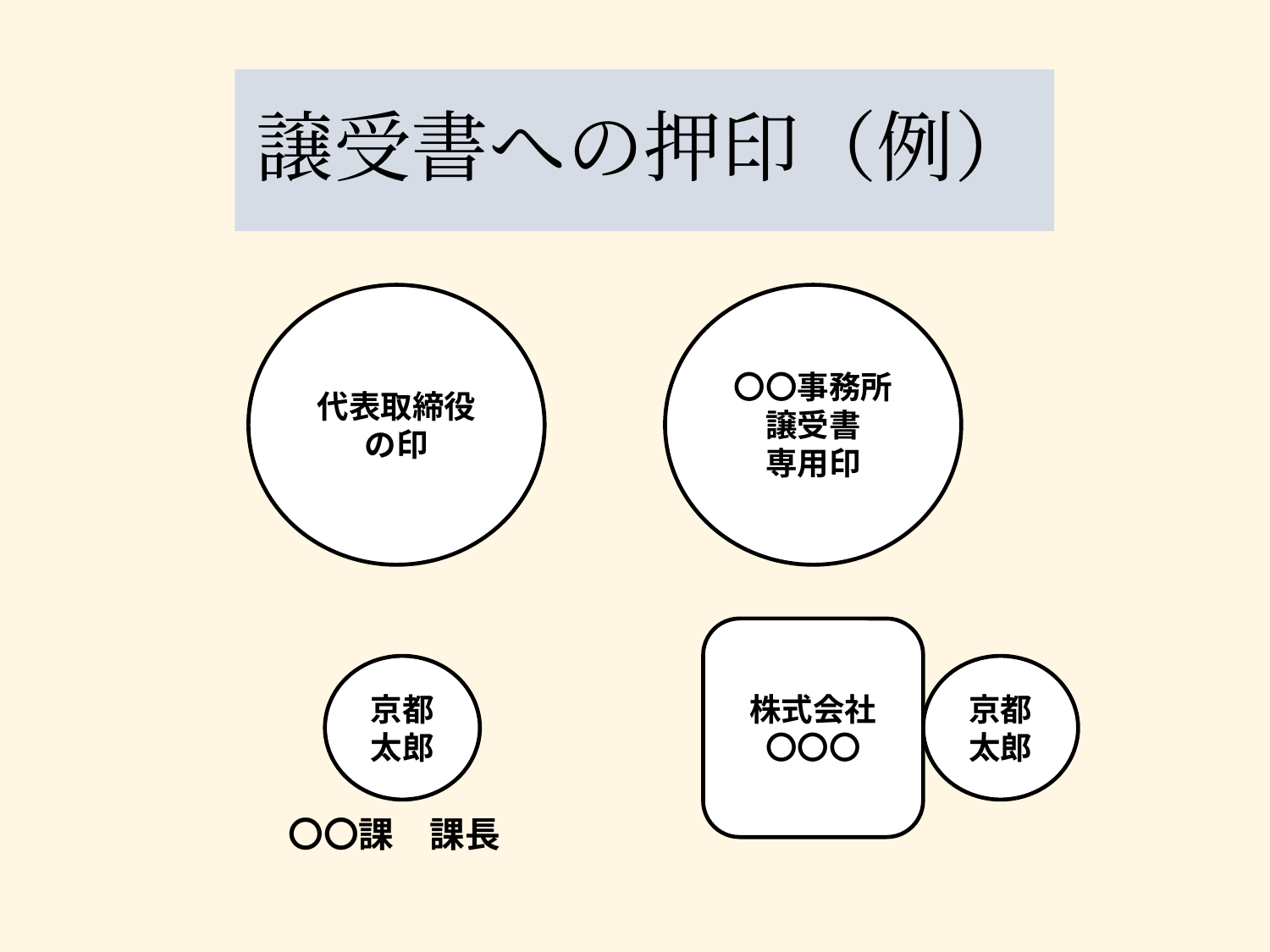

譲受書への押印（例）
代表取締役
の印
〇〇事務所
譲受書
専用印
株式会社
〇〇〇
京都
太郎
京都
太郎
〇〇課　課長